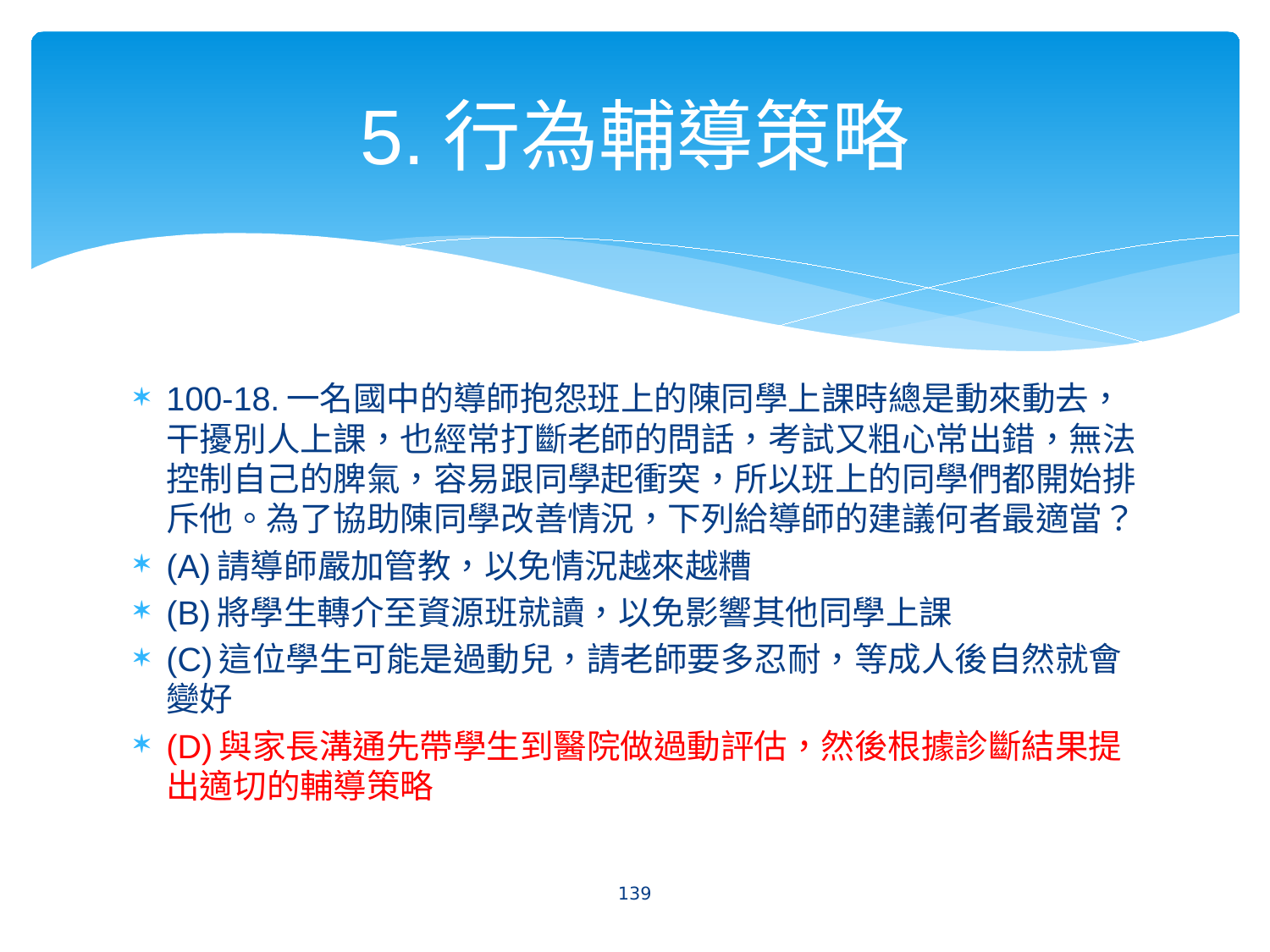

# 5.行為輔導策略
100-18.一名國中的導師抱怨班上的陳同學上課時總是動來動去，干擾別人上課，也經常打斷老師的問話，考試又粗心常出錯，無法控制自己的脾氣，容易跟同學起衝突，所以班上的同學們都開始排斥他。為了協助陳同學改善情況，下列給導師的建議何者最適當？
(A)請導師嚴加管教，以免情況越來越糟
(B)將學生轉介至資源班就讀，以免影響其他同學上課
(C)這位學生可能是過動兒，請老師要多忍耐，等成人後自然就會變好
(D)與家長溝通先帶學生到醫院做過動評估，然後根據診斷結果提出適切的輔導策略

139